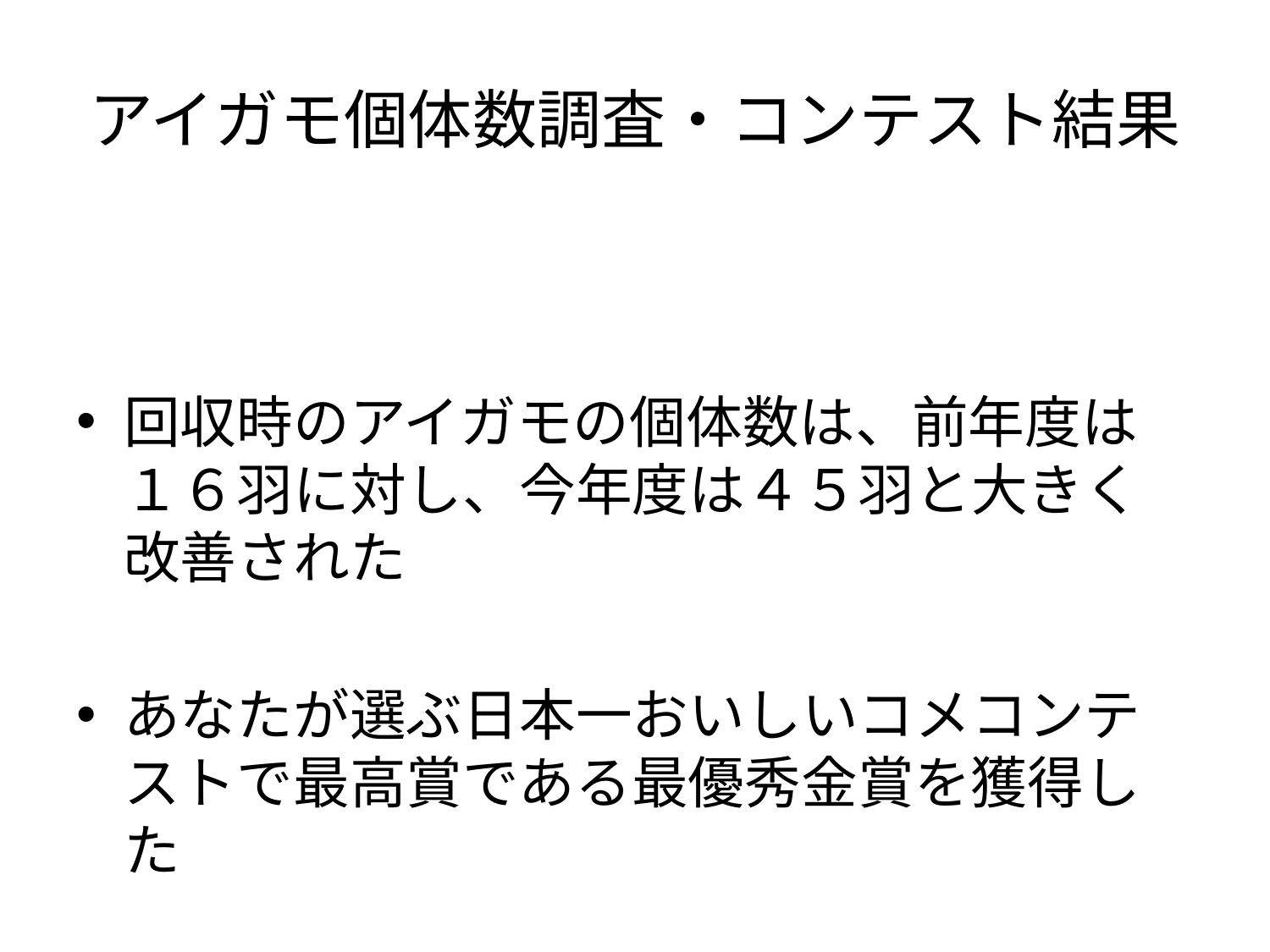

# アイガモ個体数調査・コンテスト結果

回収時のアイガモの個体数は、前年度は１６羽に対し、今年度は４５羽と大きく改善された

あなたが選ぶ日本一おいしいコメコンテストで最高賞である最優秀金賞を獲得した